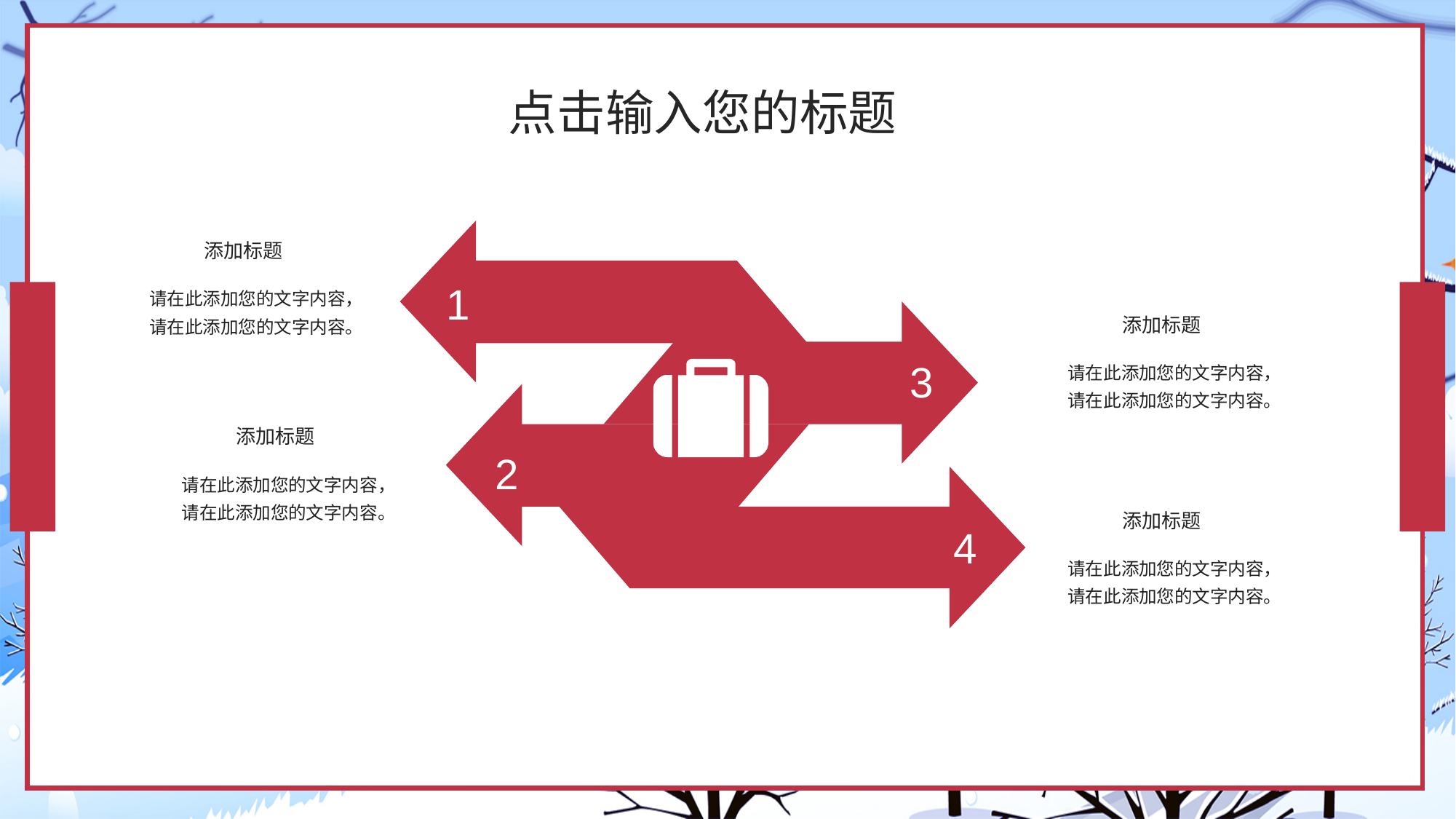

点击输入您的标题

添加标题
1
请在此添加您的文字内容，请在此添加您的文字内容。
添加标题
3
请在此添加您的文字内容，请在此添加您的文字内容。

添加标题
2
请在此添加您的文字内容，请在此添加您的文字内容。
添加标题
4
请在此添加您的文字内容，请在此添加您的文字内容。